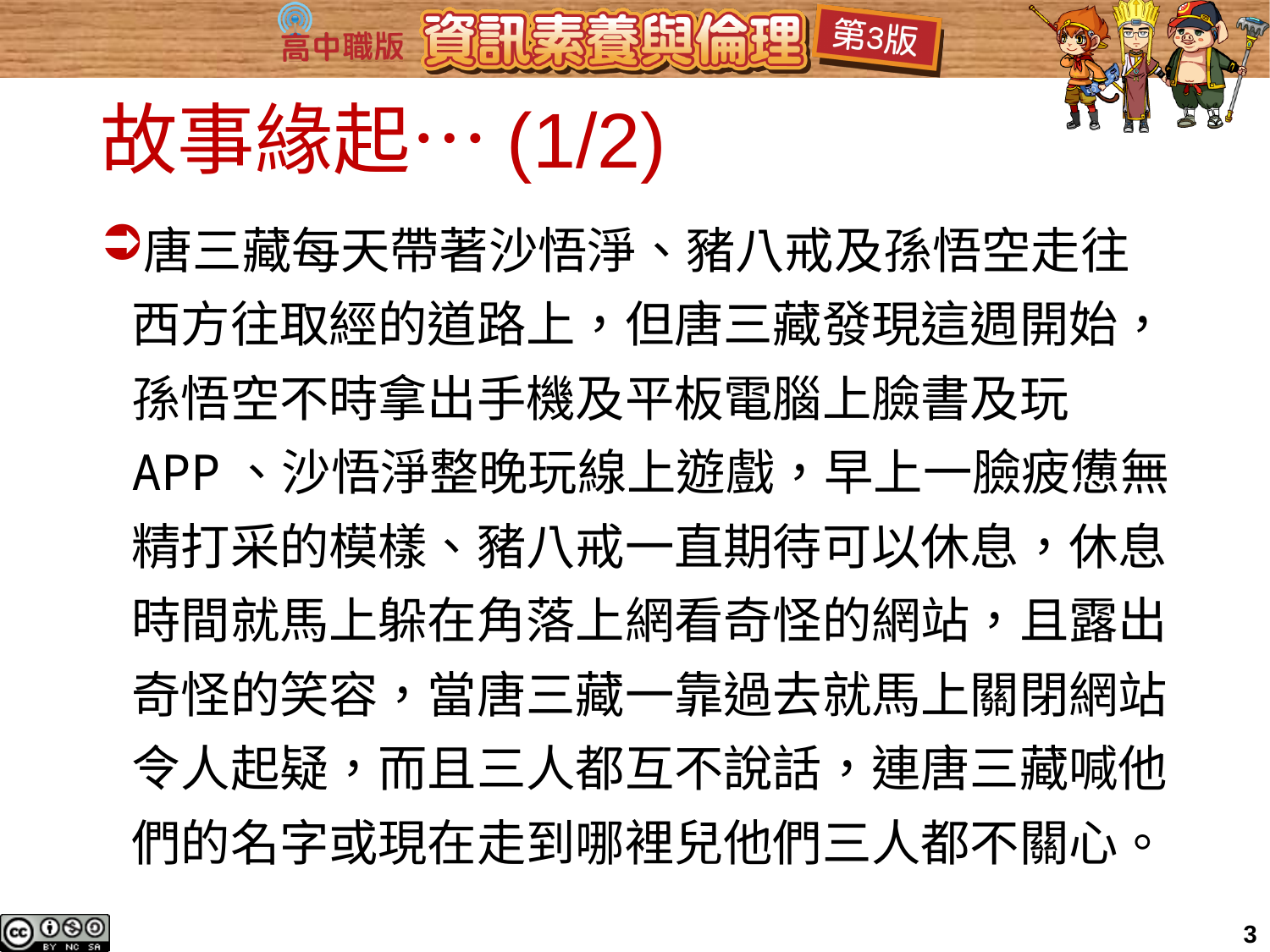

# 故事緣起…(1/2)
唐三藏每天帶著沙悟淨、豬八戒及孫悟空走往西方往取經的道路上，但唐三藏發現這週開始，孫悟空不時拿出手機及平板電腦上臉書及玩APP、沙悟淨整晚玩線上遊戲，早上一臉疲憊無精打采的模樣、豬八戒一直期待可以休息，休息時間就馬上躲在角落上網看奇怪的網站，且露出奇怪的笑容，當唐三藏一靠過去就馬上關閉網站令人起疑，而且三人都互不說話，連唐三藏喊他們的名字或現在走到哪裡兒他們三人都不關心。
3